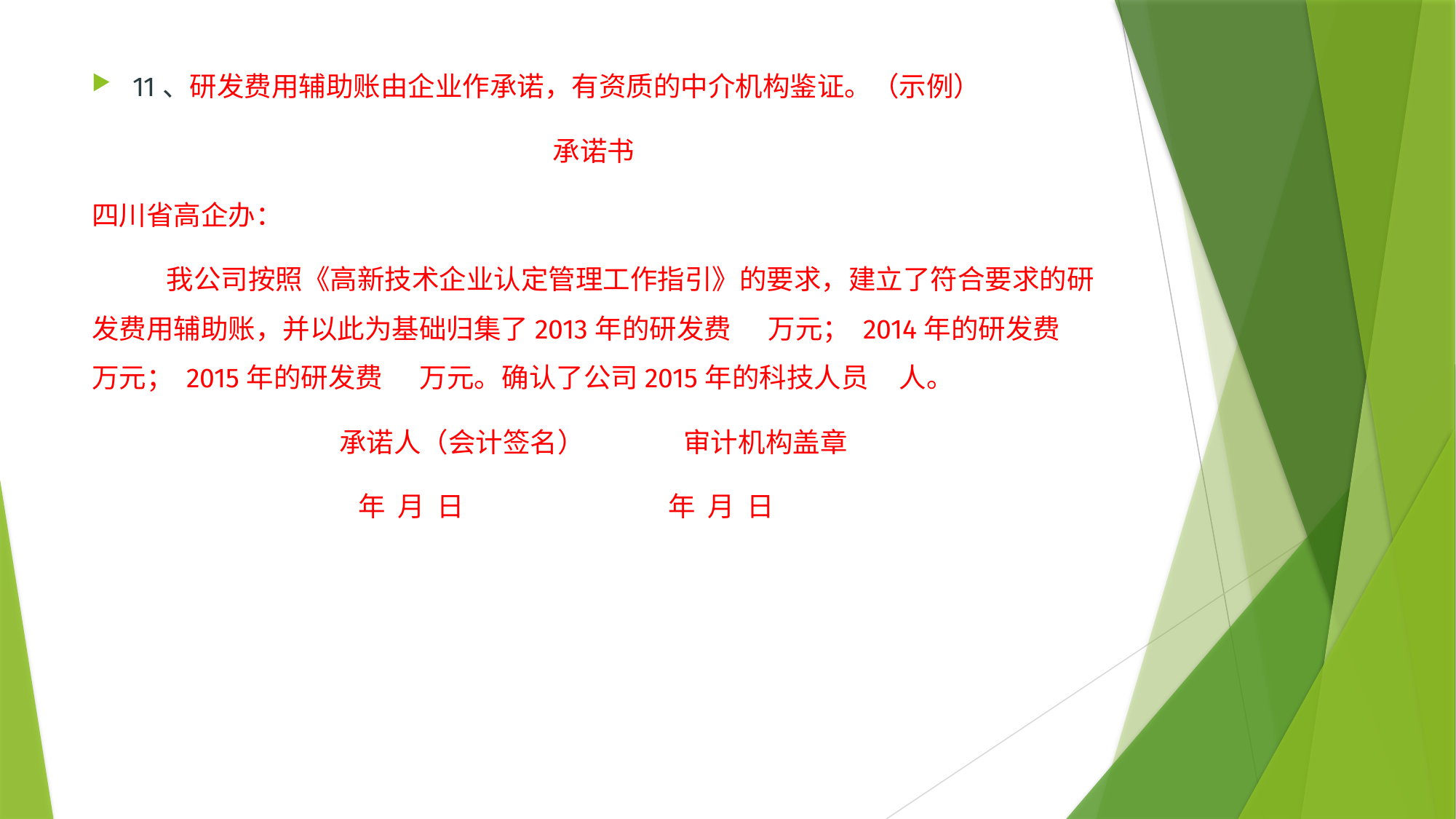

11、研发费用辅助账由企业作承诺，有资质的中介机构鉴证。（示例）
承诺书
四川省高企办：
           我公司按照《高新技术企业认定管理工作指引》的要求，建立了符合要求的研发费用辅助账，并以此为基础归集了2013年的研发费      万元； 2014年的研发费      万元； 2015年的研发费      万元。确认了公司2015年的科技人员     人。
                                       承诺人（会计签名）                审计机构盖章
                                          年  月  日                                 年  月  日